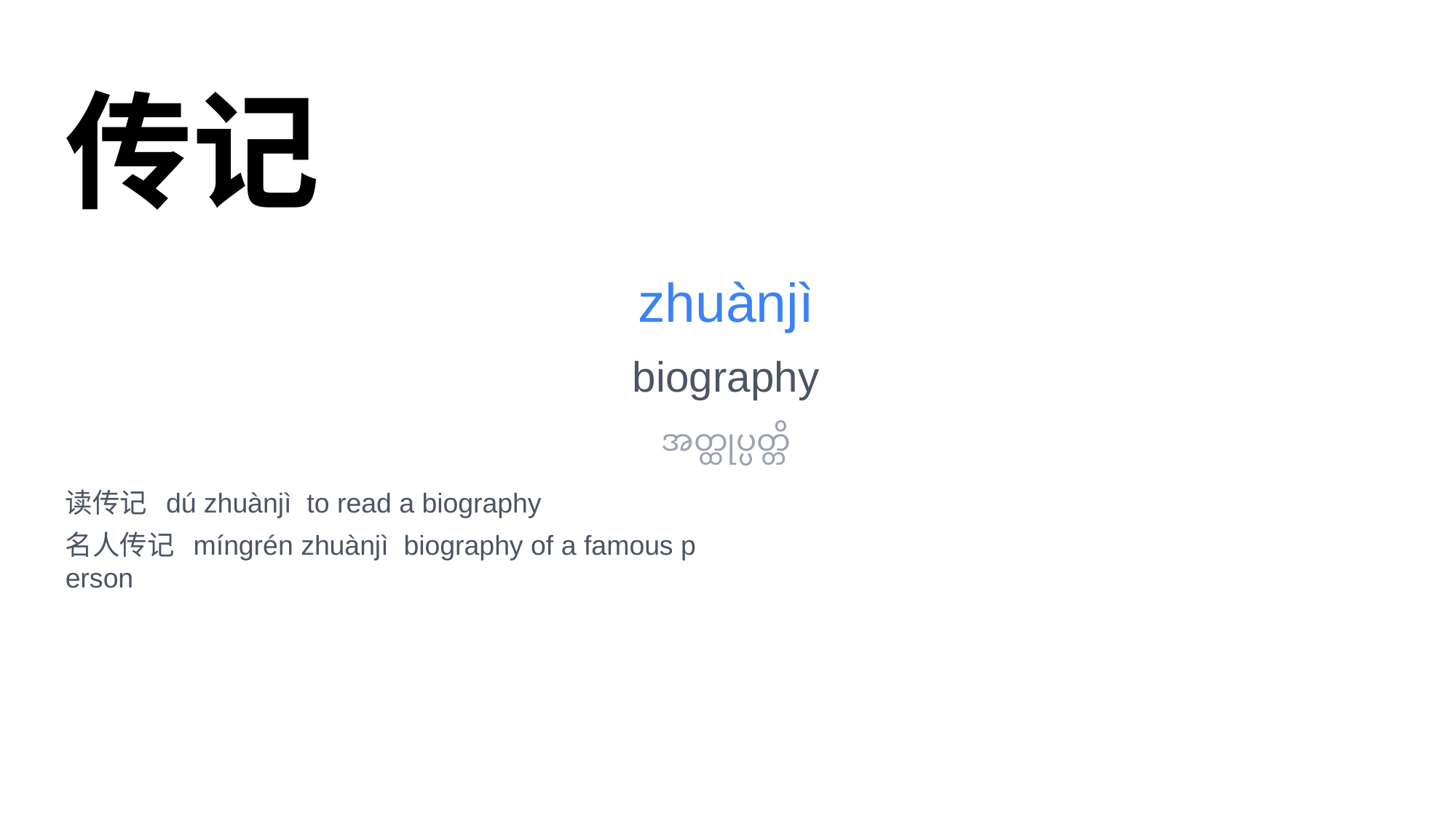

传记
zhuànjì
biography
အတ္ထုပ္ပတ္တိ
读传记  dú zhuànjì  to read a biography
名人传记  míngrén zhuànjì  biography of a famous p
erson